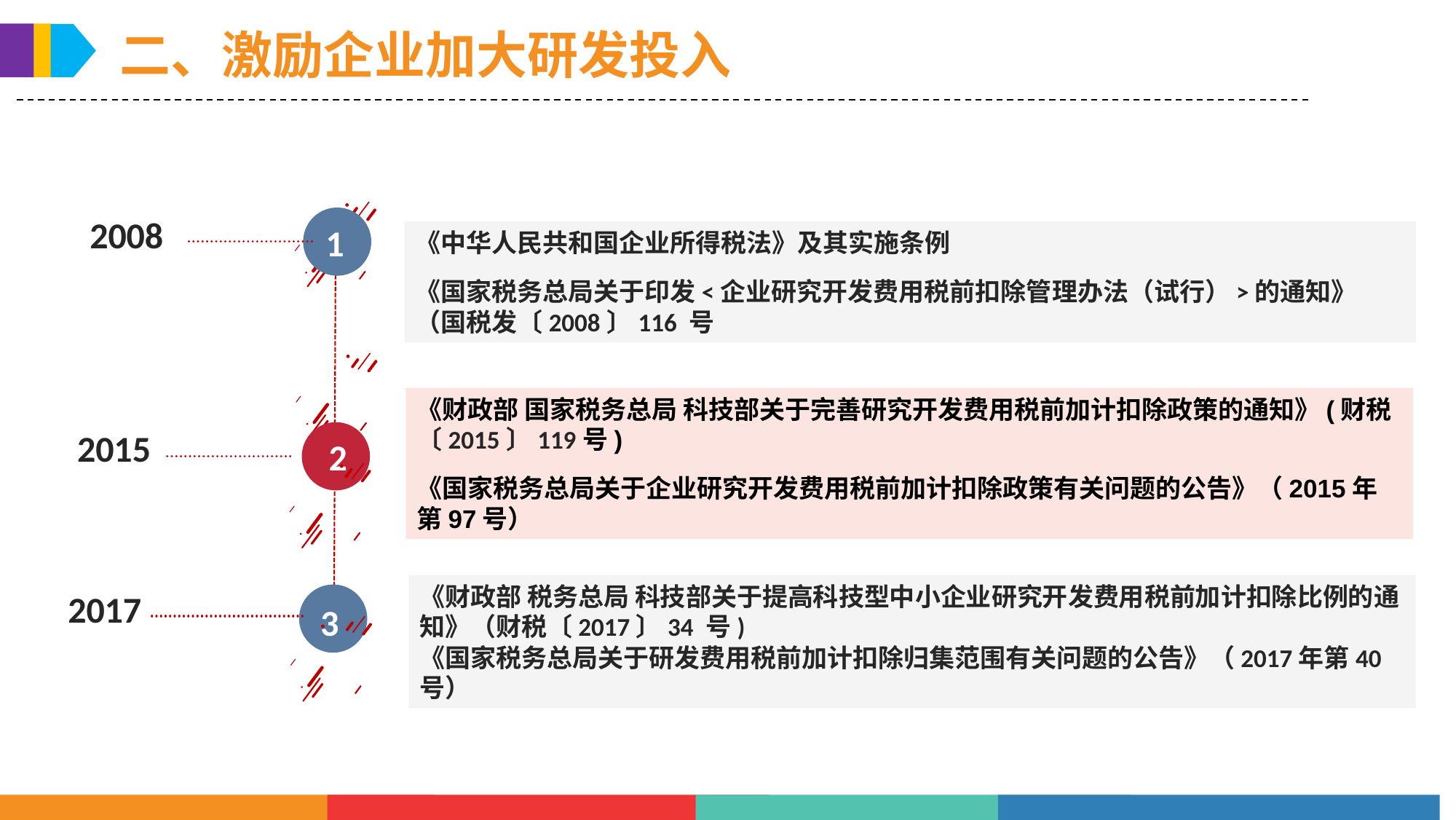

二、激励企业加大研发投入

1
2008
《中华人民共和国企业所得税法》及其实施条例
《国家税务总局关于印发<企业研究开发费用税前扣除管理办法（试行）>的通知》（国税发〔2008〕116 号

2
《财政部 国家税务总局 科技部关于完善研究开发费用税前加计扣除政策的通知》(财税〔2015〕119号)
《国家税务总局关于企业研究开发费用税前加计扣除政策有关问题的公告》（2015年第97号）
2015

3
《财政部 税务总局 科技部关于提高科技型中小企业研究开发费用税前加计扣除比例的通知》（财税〔2017〕34 号)
《国家税务总局关于研发费用税前加计扣除归集范围有关问题的公告》（2017年第40号）
2017